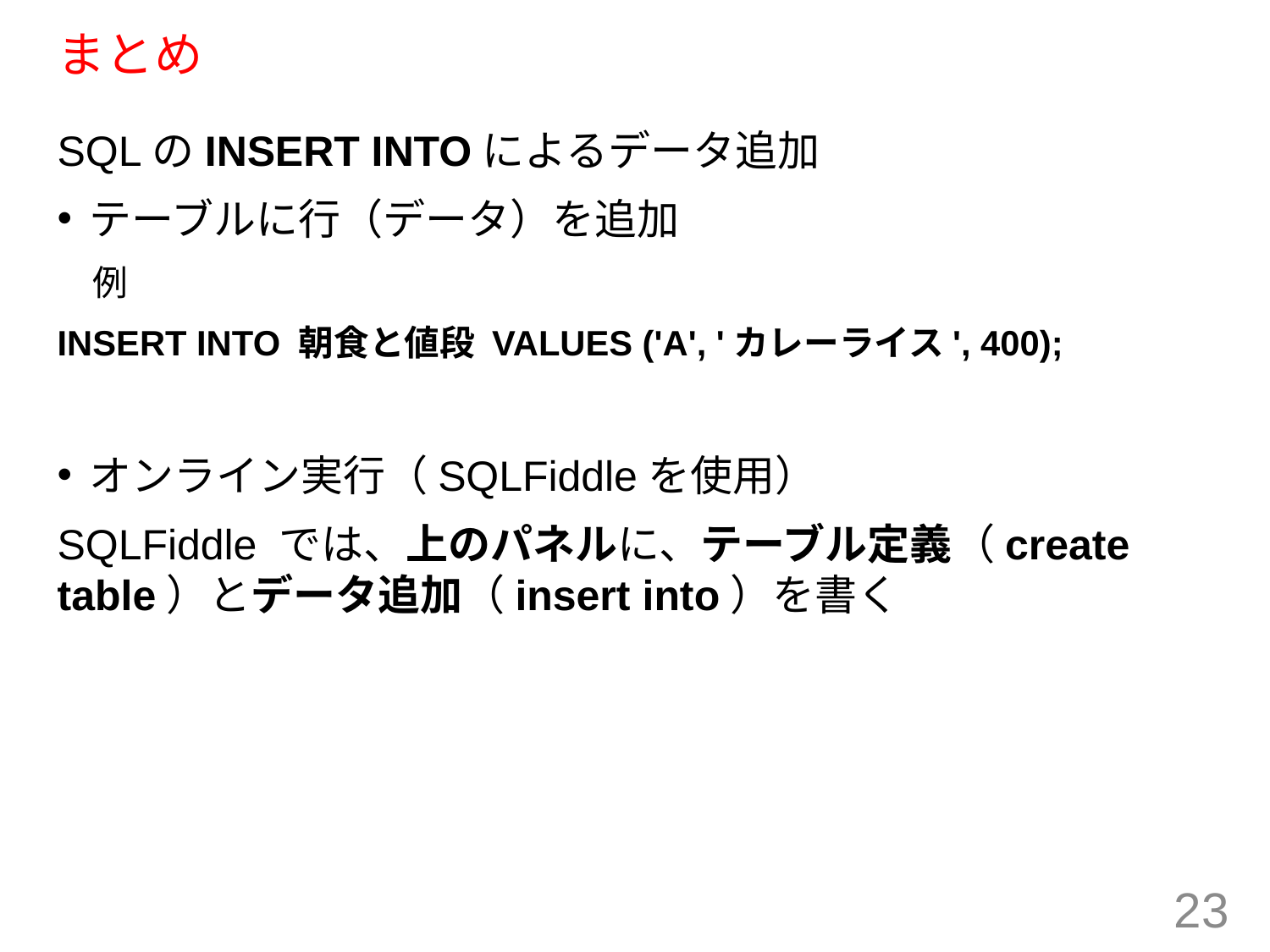

# まとめ
SQLのINSERT INTOによるデータ追加
テーブルに行（データ）を追加
　例
INSERT INTO 朝食と値段 VALUES ('A', 'カレーライス', 400);

オンライン実行（SQLFiddleを使用）
SQLFiddle では、上のパネルに、テーブル定義（create table）とデータ追加（insert into）を書く
23